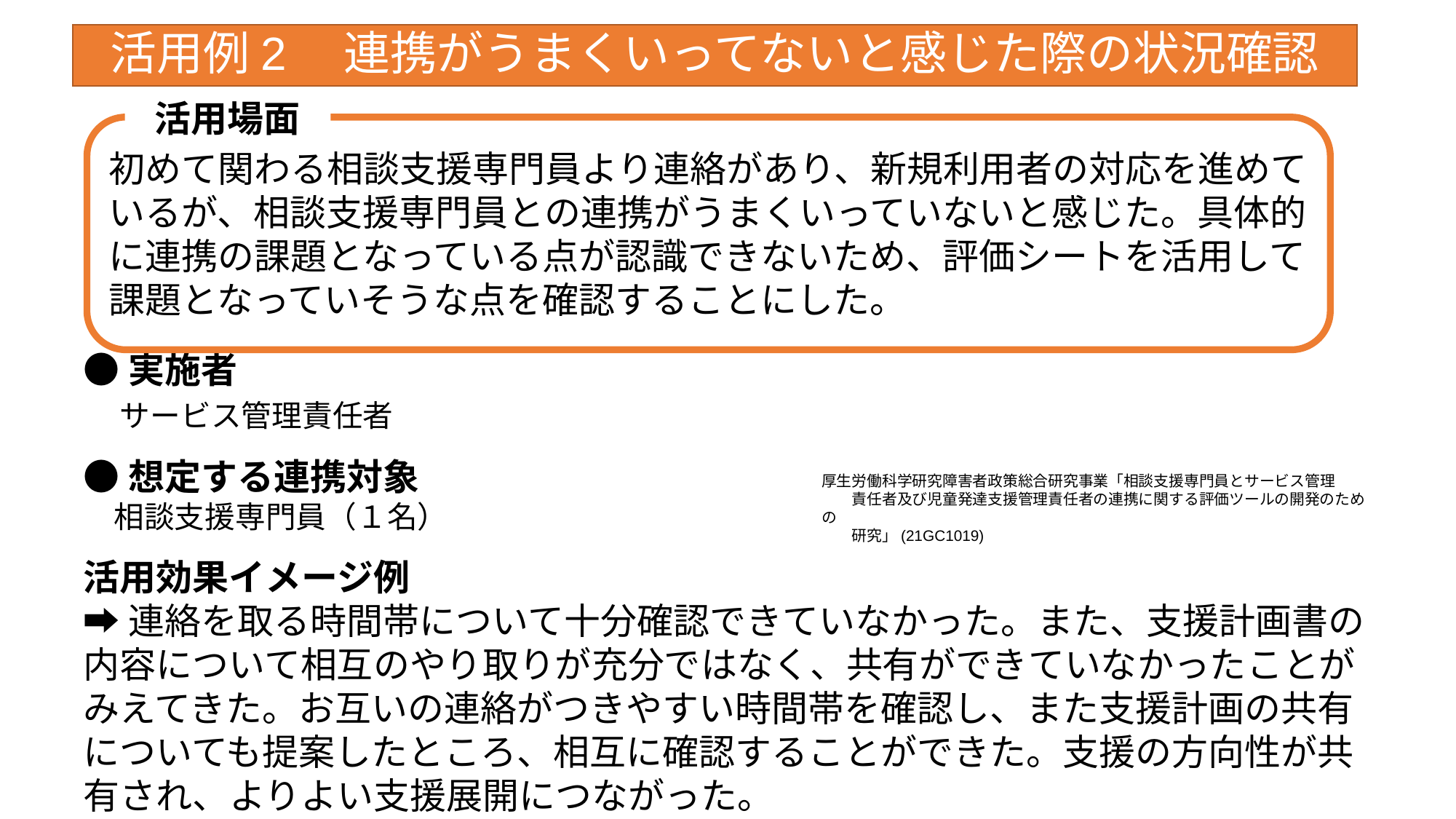

# 活用例2　連携がうまくいってないと感じた際の状況確認
活用場面
初めて関わる相談支援専門員より連絡があり、新規利用者の対応を進めているが、相談支援専門員との連携がうまくいっていないと感じた。具体的に連携の課題となっている点が認識できないため、評価シートを活用して課題となっていそうな点を確認することにした。
●実施者
　サービス管理責任者

●想定する連携対象
　相談支援専門員（１名）

活用効果イメージ例
➡連絡を取る時間帯について十分確認できていなかった。また、支援計画書の内容について相互のやり取りが充分ではなく、共有ができていなかったことがみえてきた。お互いの連絡がつきやすい時間帯を確認し、また支援計画の共有についても提案したところ、相互に確認することができた。支援の方向性が共有され、よりよい支援展開につながった。
厚生労働科学研究障害者政策総合研究事業「相談支援専門員とサービス管理
　　責任者及び児童発達支援管理責任者の連携に関する評価ツールの開発のための
　　研究」(21GC1019)